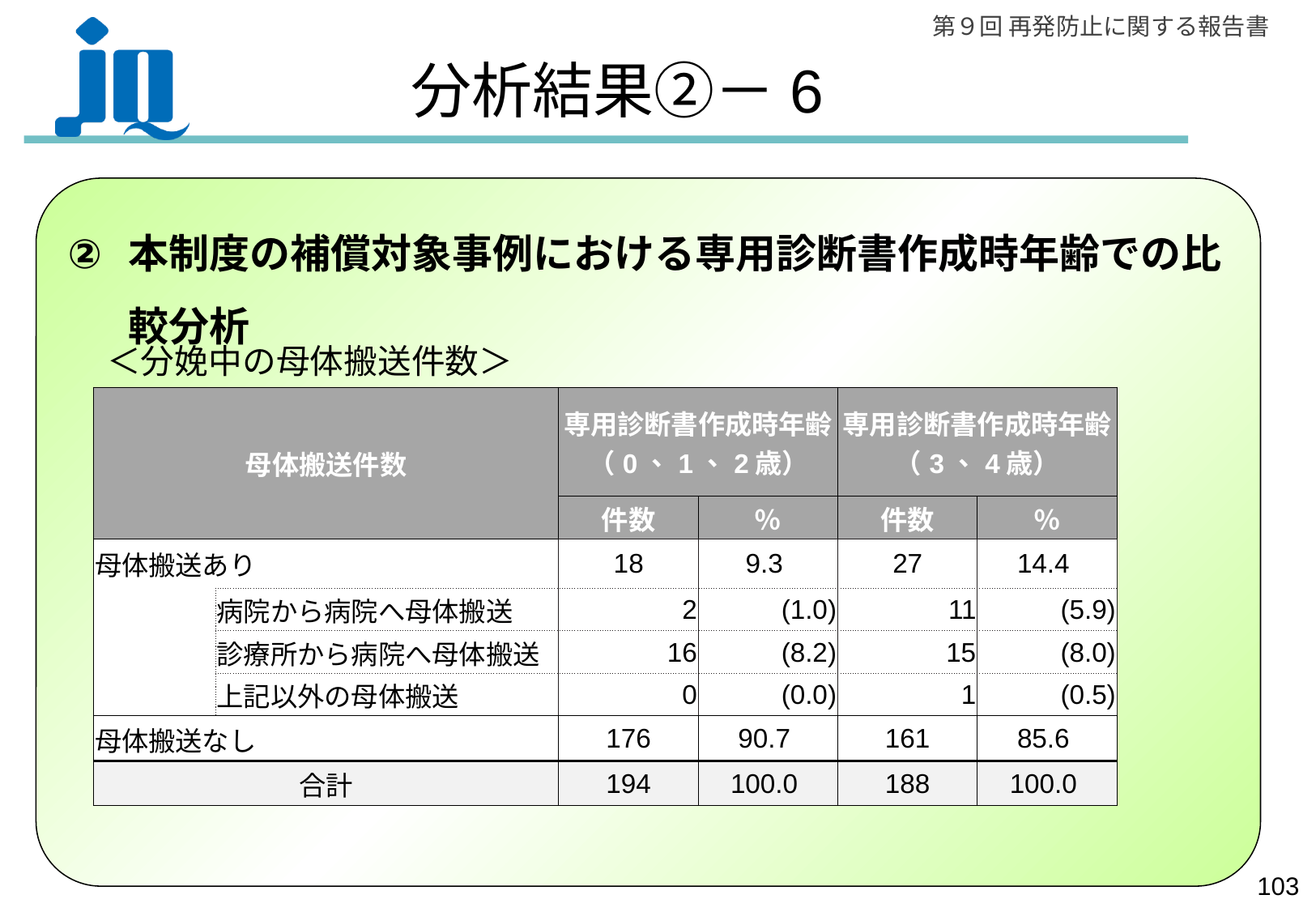

# 分析結果②－6
本制度の補償対象事例における専用診断書作成時年齢での比較分析
＜分娩中の母体搬送件数＞
| 母体搬送件数 |  | 専用診断書作成時年齢 （0、1、2歳） |  | 専用診断書作成時年齢 （3、4歳） |  |
| --- | --- | --- | --- | --- | --- |
|  |  | 件数 | ％ | 件数 | ％ |
| 母体搬送あり |  | 18 | 9.3 | 27 | 14.4 |
|  | 病院から病院へ母体搬送 | 2 | (1.0) | 11 | (5.9) |
|  | 診療所から病院へ母体搬送 | 16 | (8.2) | 15 | (8.0) |
|  | 上記以外の母体搬送 | 0 | (0.0) | 1 | (0.5) |
| 母体搬送なし |  | 176 | 90.7 | 161 | 85.6 |
| 合計 |  | 194 | 100.0 | 188 | 100.0 |
103